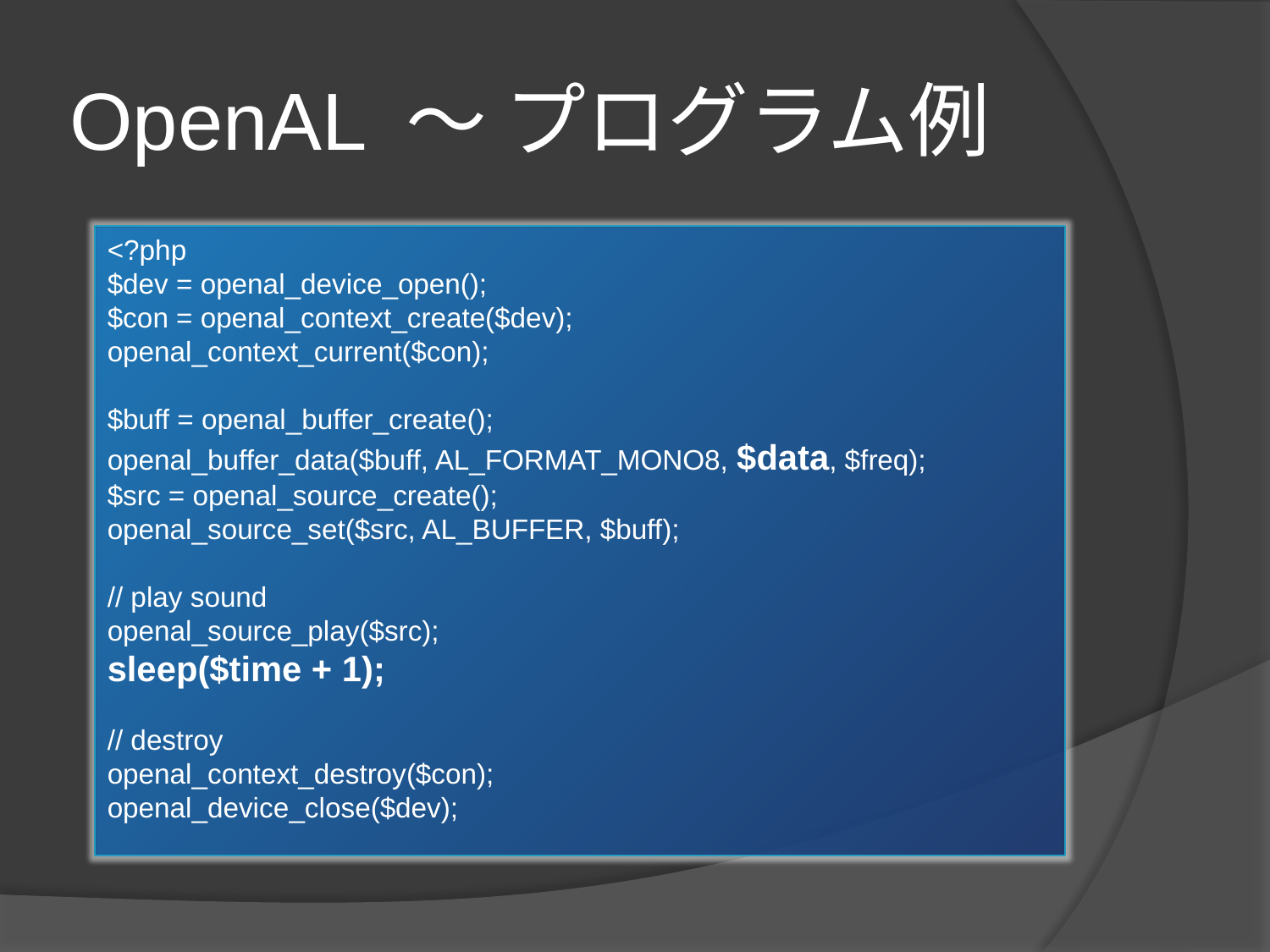

# OpenAL ～ プログラム例

<?php
$dev = openal_device_open();
$con = openal_context_create($dev);
openal_context_current($con);

$buff = openal_buffer_create();
openal_buffer_data($buff, AL_FORMAT_MONO8, $data, $freq);
$src = openal_source_create();
openal_source_set($src, AL_BUFFER, $buff);

// play sound
openal_source_play($src);
sleep($time + 1);

// destroy
openal_context_destroy($con);
openal_device_close($dev);